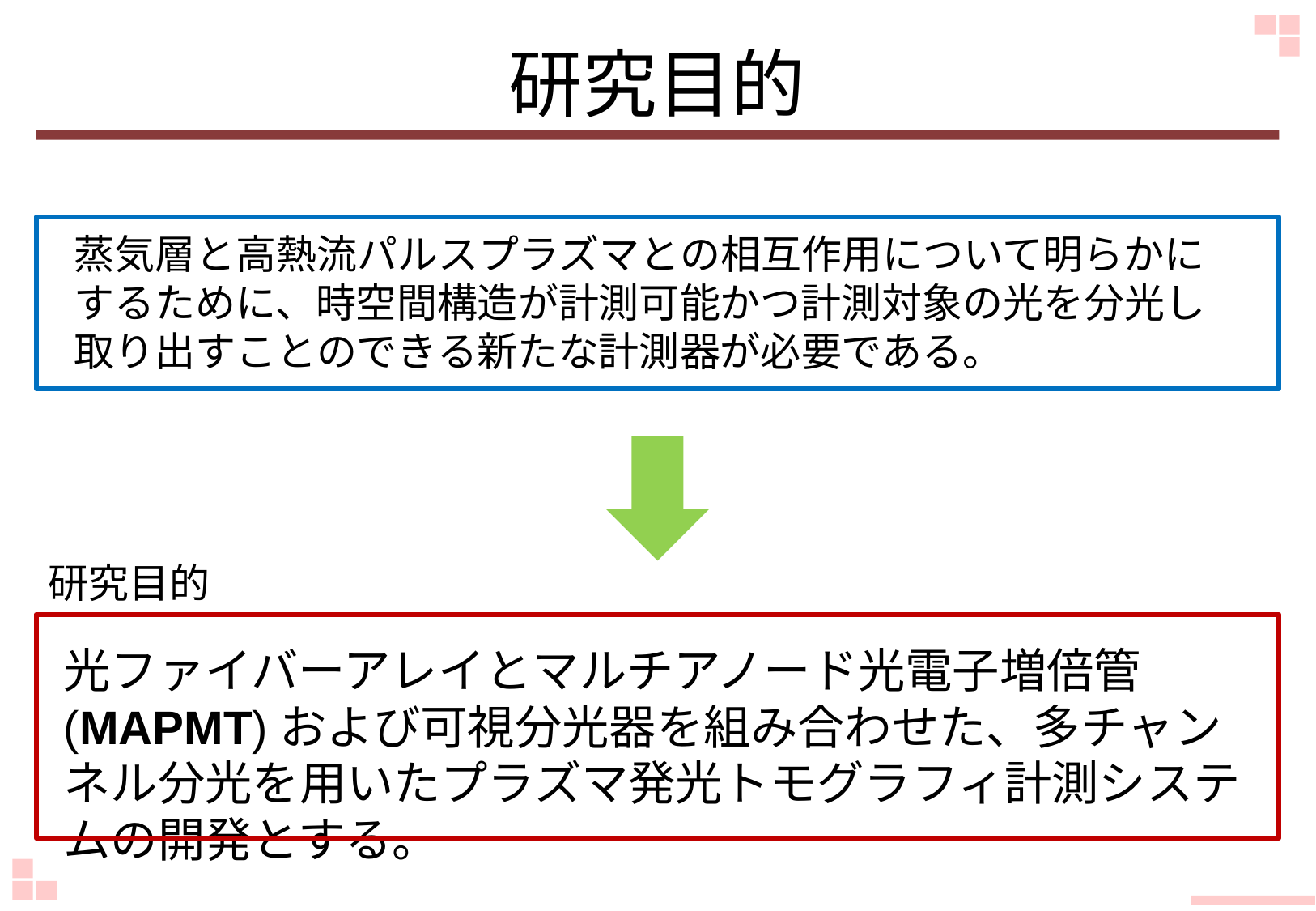

# 研究目的

蒸気層と高熱流パルスプラズマとの相互作用について明らかにするために、時空間構造が計測可能かつ計測対象の光を分光し取り出すことのできる新たな計測器が必要である。

研究目的

光ファイバーアレイとマルチアノード光電子増倍管(MAPMT)および可視分光器を組み合わせた、多チャンネル分光を用いたプラズマ発光トモグラフィ計測システムの開発とする。